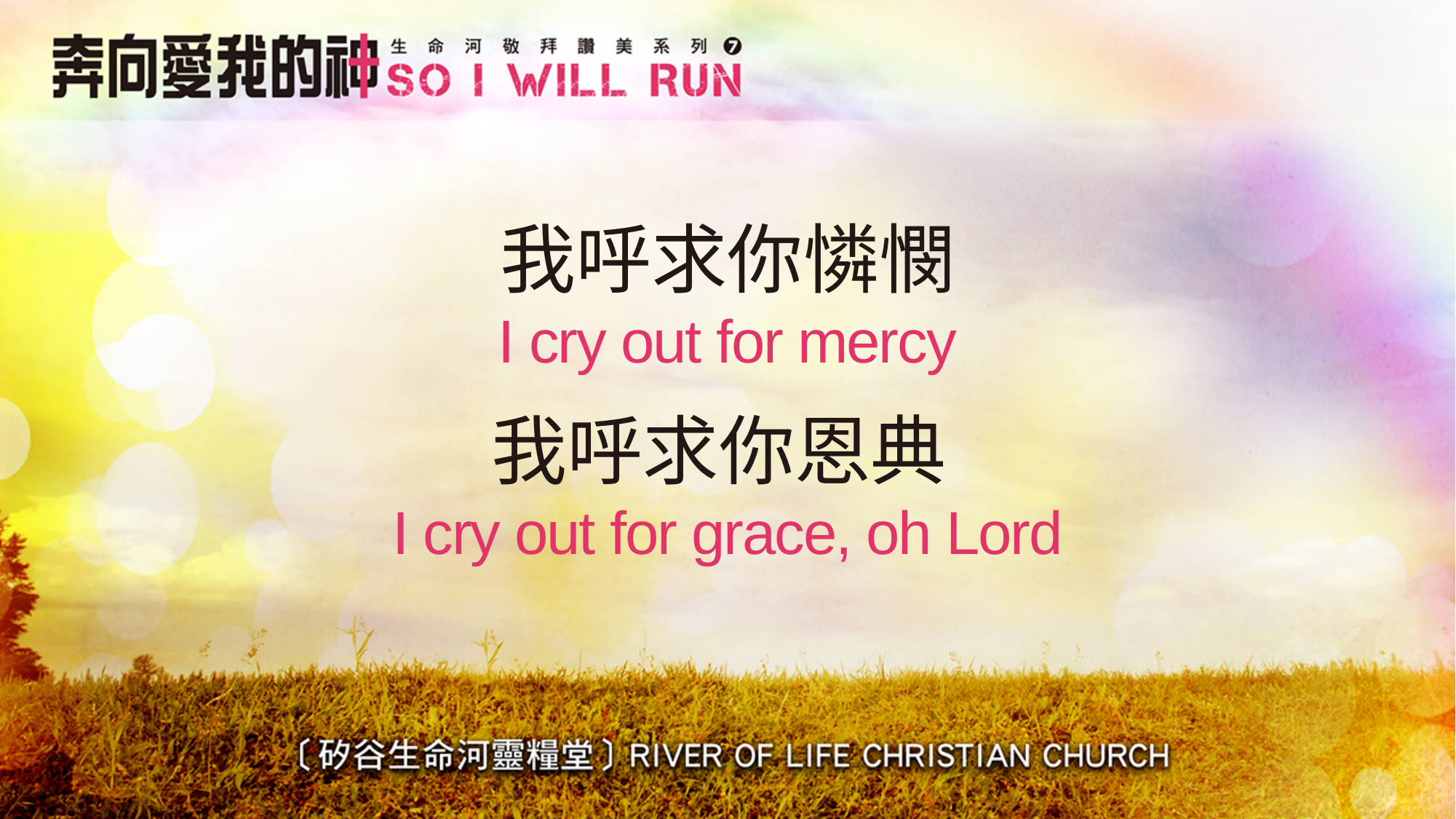

# 我呼求你憐憫 I cry out for mercy
我呼求你恩典
I cry out for grace, oh Lord